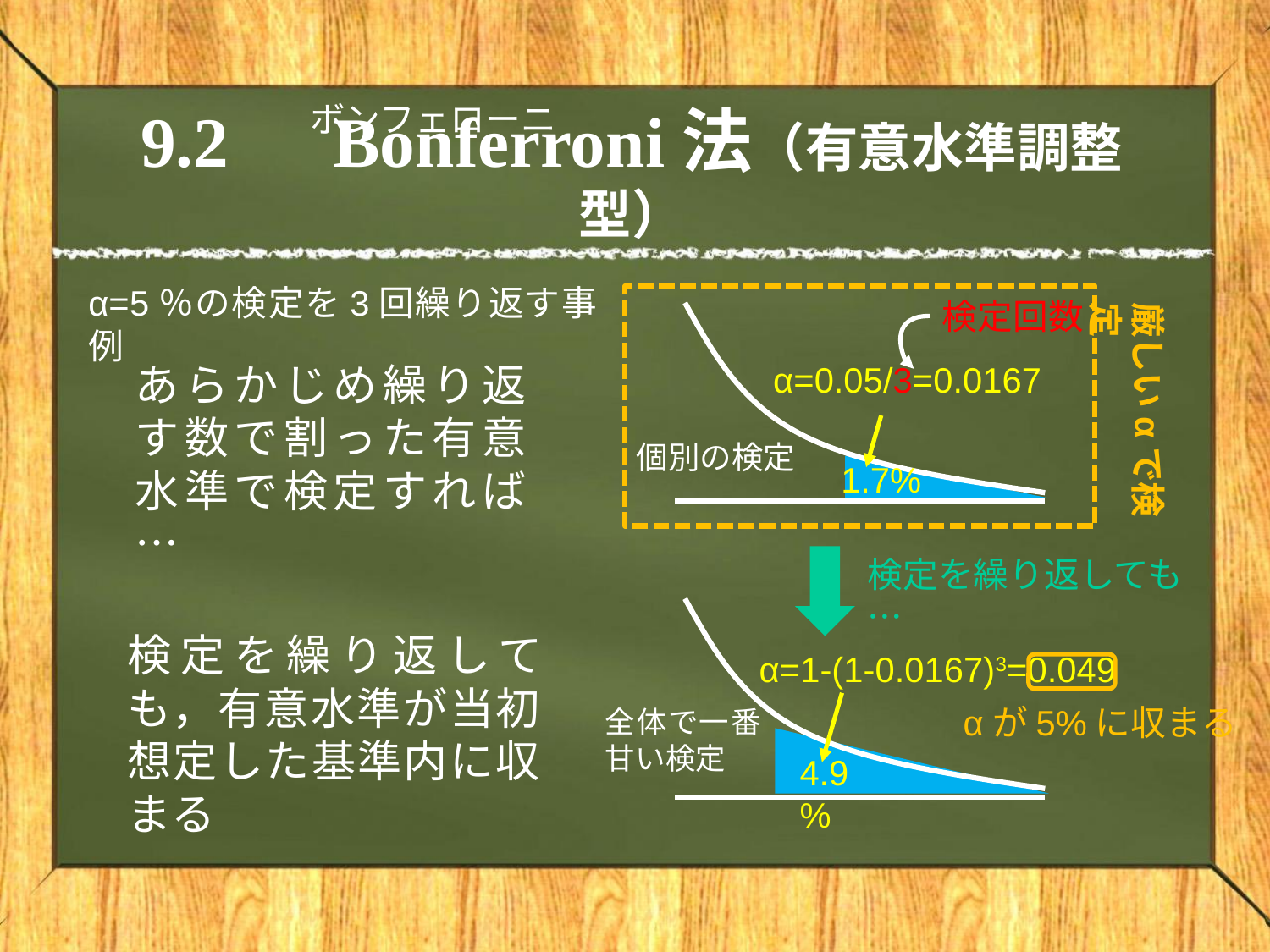

# 9.2　Bonferroni法（有意水準調整型）
ボンフェローニ
α=5％の検定を3回繰り返す事例

検定回数
厳しいαで検定

あらかじめ繰り返す数で割った有意水準で検定すれば…
α=0.05/3=0.0167
個別の検定
1.7%

検定を繰り返しても…

検定を繰り返しても，有意水準が当初想定した基準内に収まる
α=1-(1-0.0167)3=0.049

αが5%に収まる
全体で一番甘い検定

4.9%